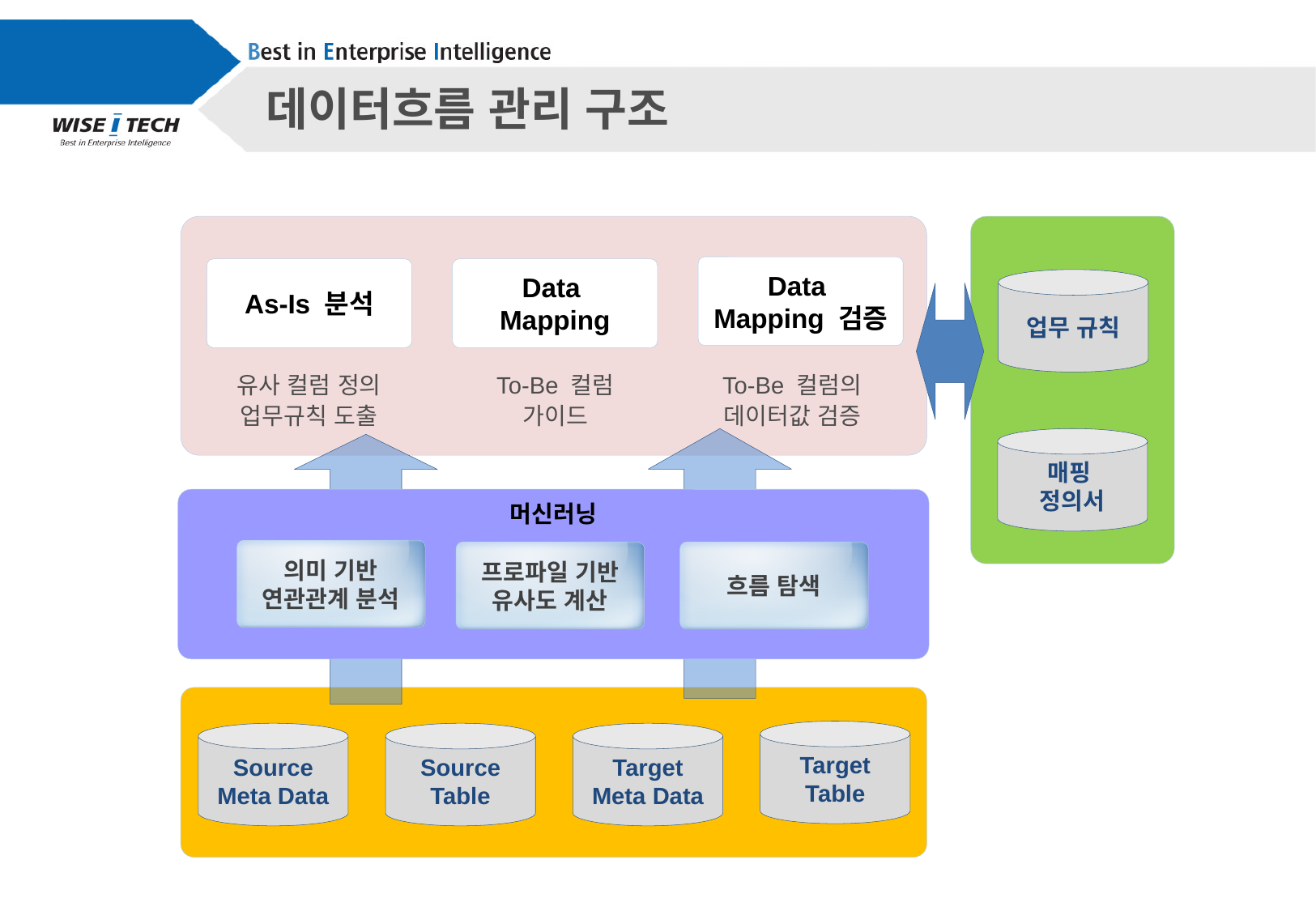

데이터흐름
관리 사례
Ⅳ
데이터흐름 관리 구조

Data
Mapping 검증
Data
Mapping
As-Is 분석
업무 규칙

유사 컬럼 정의
업무규칙 도출
To-Be 컬럼 가이드
To-Be 컬럼의 데이터값 검증
매핑
정의서

머신러닝
의미 기반
연관관계 분석
프로파일 기반
유사도 계산
흐름 탐색

Target Table
Source Meta Data
Source Table
Target Meta Data